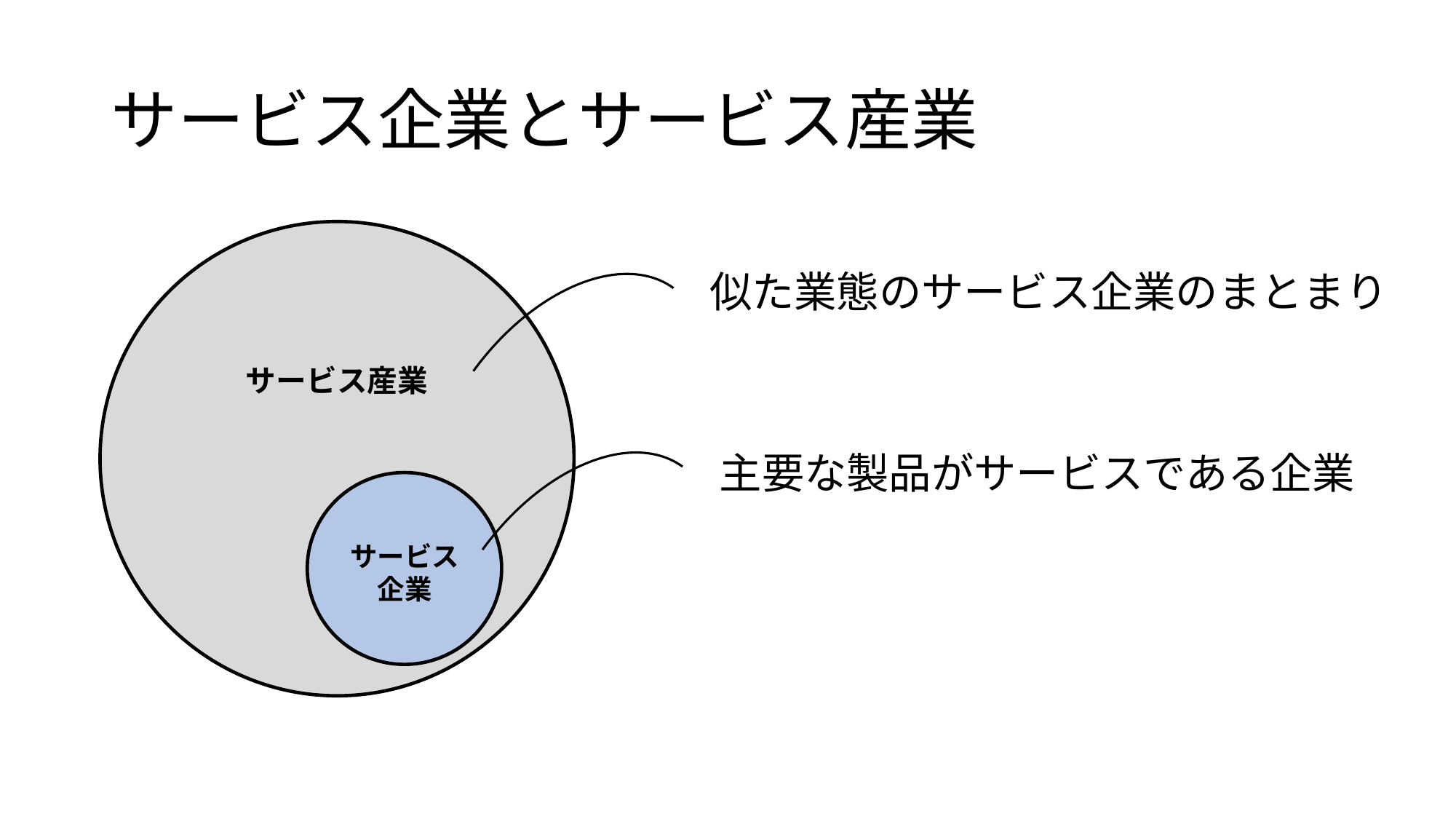

# サービス企業とサービス産業

似た業態のサービス企業のまとまり

サービス産業
主要な製品がサービスである企業

サービス企業